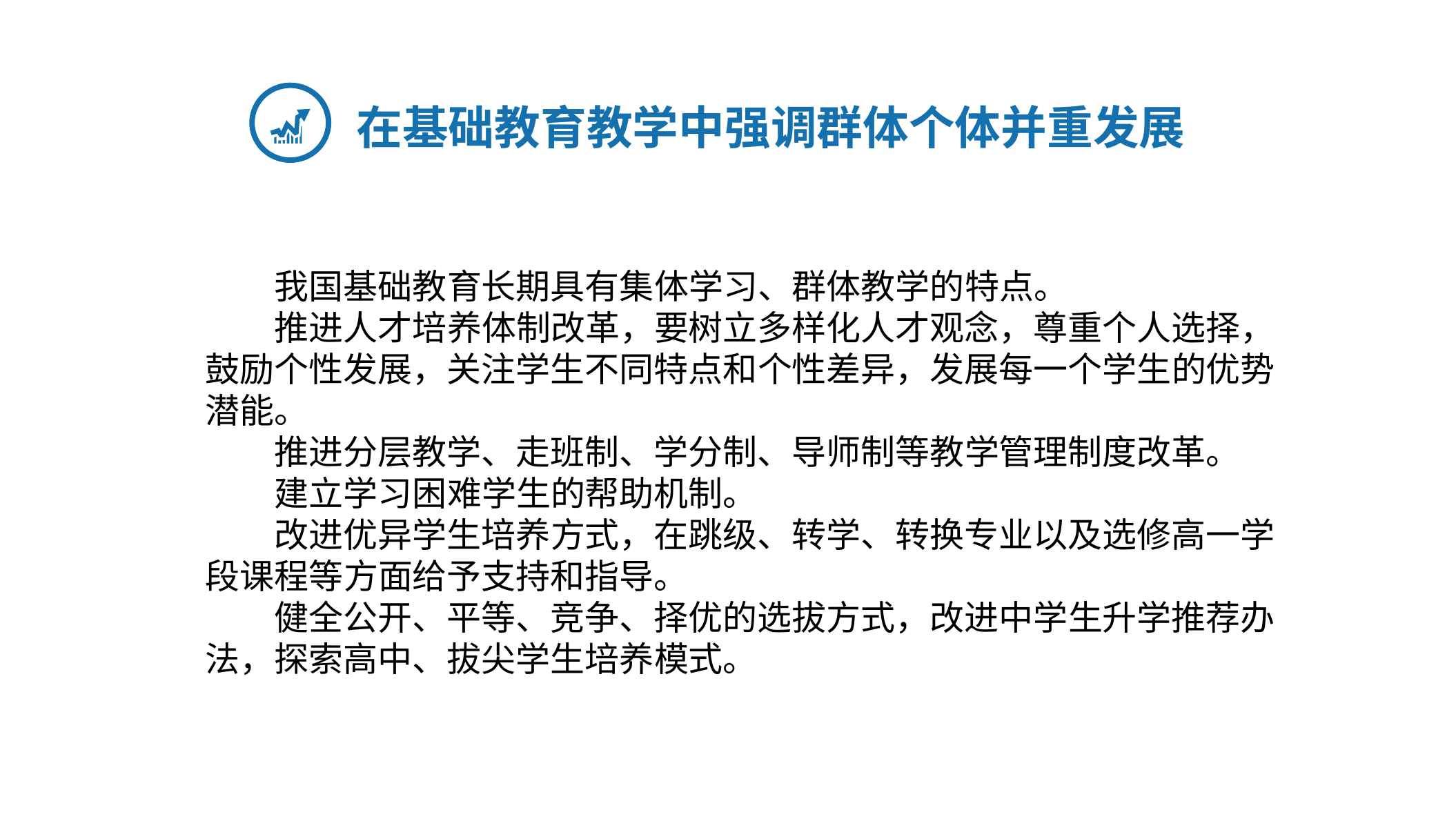

在基础教育教学中强调群体个体并重发展

我国基础教育长期具有集体学习、群体教学的特点。
推进人才培养体制改革，要树立多样化人才观念，尊重个人选择，鼓励个性发展，关注学生不同特点和个性差异，发展每一个学生的优势潜能。
推进分层教学、走班制、学分制、导师制等教学管理制度改革。
建立学习困难学生的帮助机制。
改进优异学生培养方式，在跳级、转学、转换专业以及选修高一学段课程等方面给予支持和指导。
健全公开、平等、竞争、择优的选拔方式，改进中学生升学推荐办法，探索高中、拔尖学生培养模式。